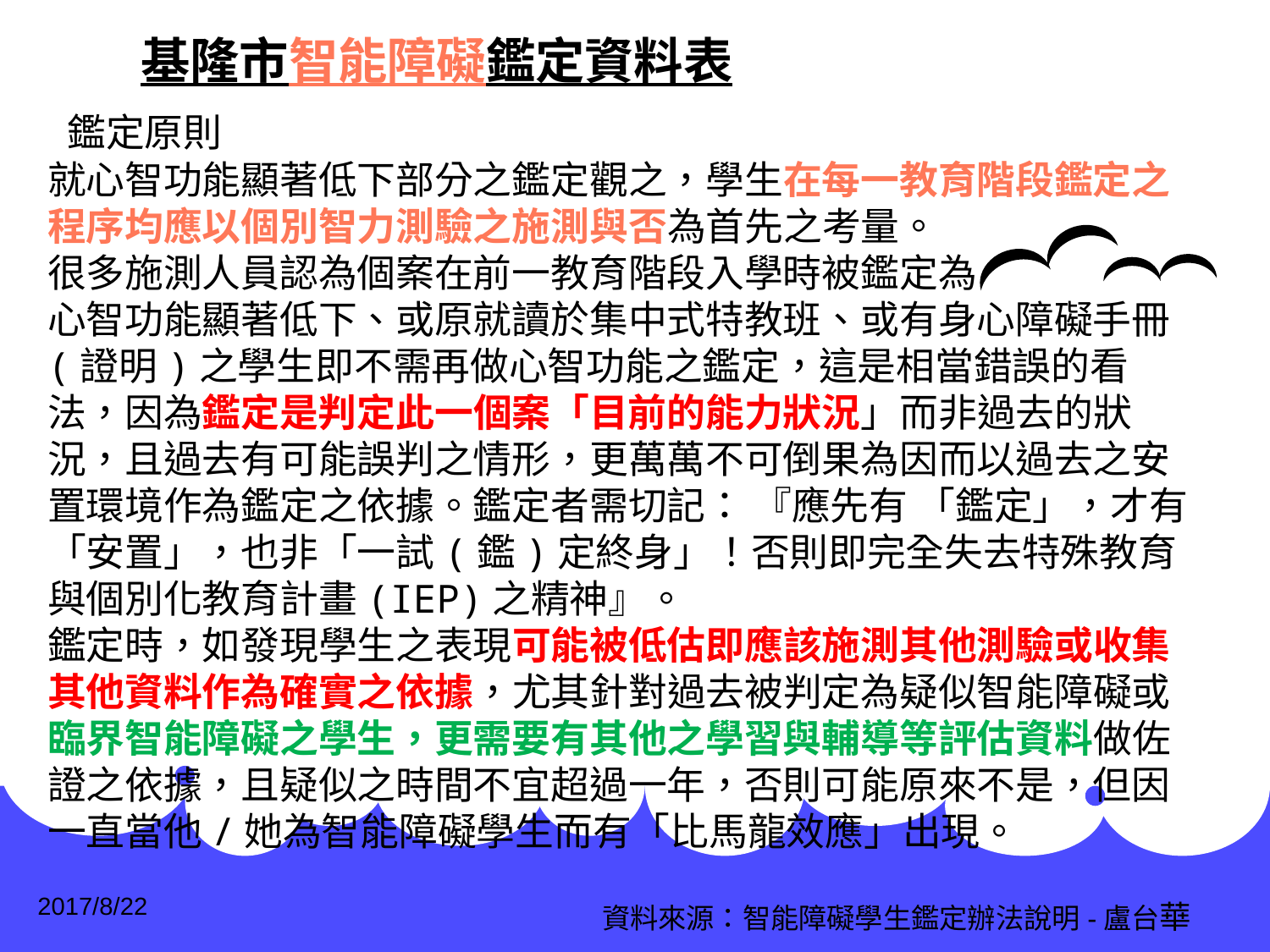

基隆市智能障礙鑑定資料表
 鑑定原則
就心智功能顯著低下部分之鑑定觀之，學生在每一教育階段鑑定之程序均應以個別智力測驗之施測與否為首先之考量。
很多施測人員認為個案在前一教育階段入學時被鑑定為
心智功能顯著低下、或原就讀於集中式特教班、或有身心障礙手冊(證明)之學生即不需再做心智功能之鑑定，這是相當錯誤的看法，因為鑑定是判定此一個案「目前的能力狀況」而非過去的狀況，且過去有可能誤判之情形，更萬萬不可倒果為因而以過去之安置環境作為鑑定之依據。鑑定者需切記： 『應先有 「鑑定」，才有「安置」，也非「一試(鑑)定終身」！否則即完全失去特殊教育與個別化教育計畫(IEP)之精神』。
鑑定時，如發現學生之表現可能被低估即應該施測其他測驗或收集其他資料作為確實之依據，尤其針對過去被判定為疑似智能障礙或臨界智能障礙之學生，更需要有其他之學習與輔導等評估資料做佐證之依據，且疑似之時間不宜超過一年，否則可能原來不是，但因一直當他/她為智能障礙學生而有「比馬龍效應」出現。
2017/8/22
資料來源：智能障礙學生鑑定辦法說明-盧台華